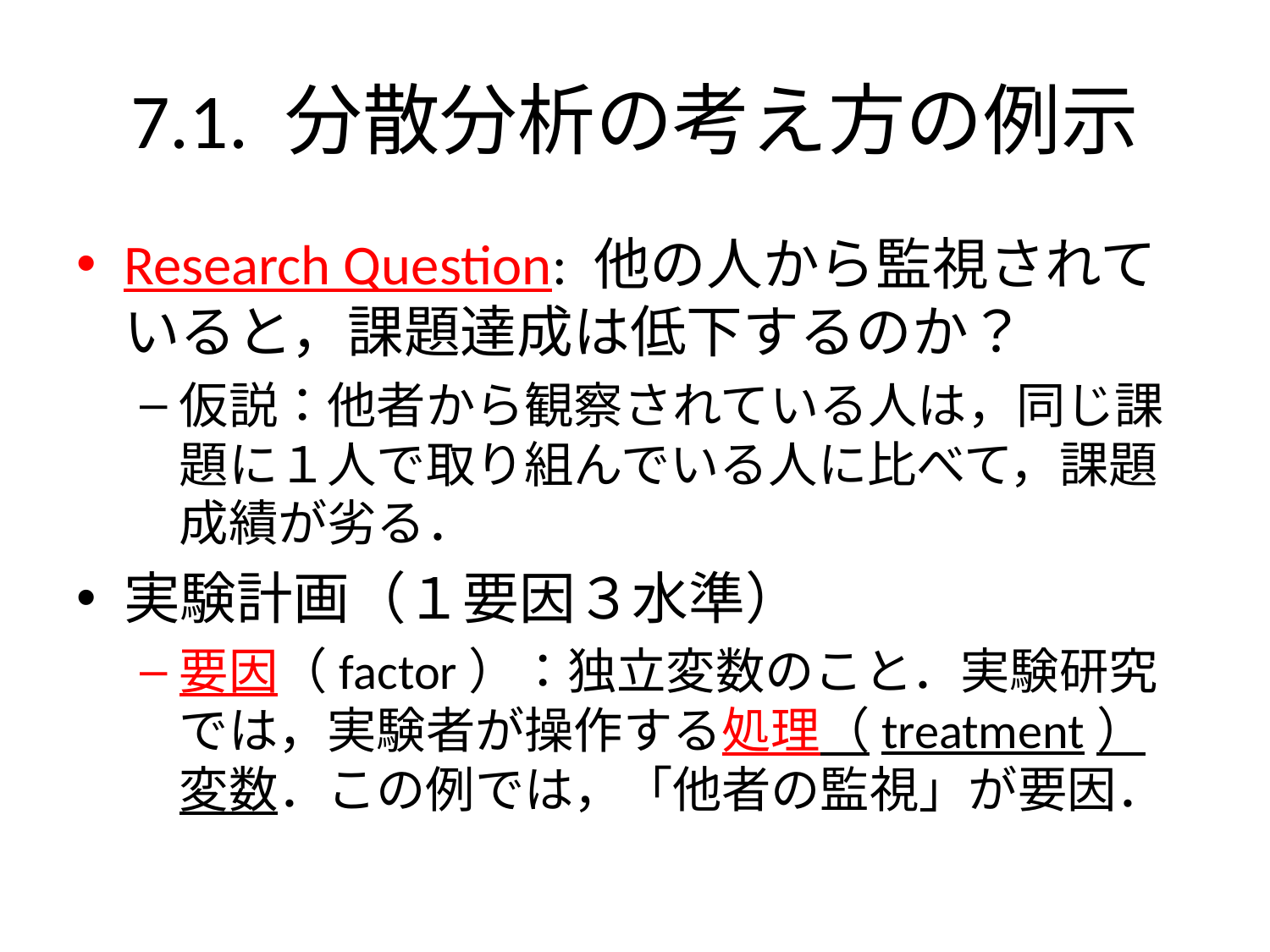

# 7.1. 分散分析の考え方の例示
Research Question: 他の人から監視されていると，課題達成は低下するのか？
仮説：他者から観察されている人は，同じ課題に１人で取り組んでいる人に比べて，課題成績が劣る．
実験計画（１要因３水準）
要因（factor）：独立変数のこと．実験研究では，実験者が操作する処理（treatment）変数．この例では，「他者の監視」が要因．